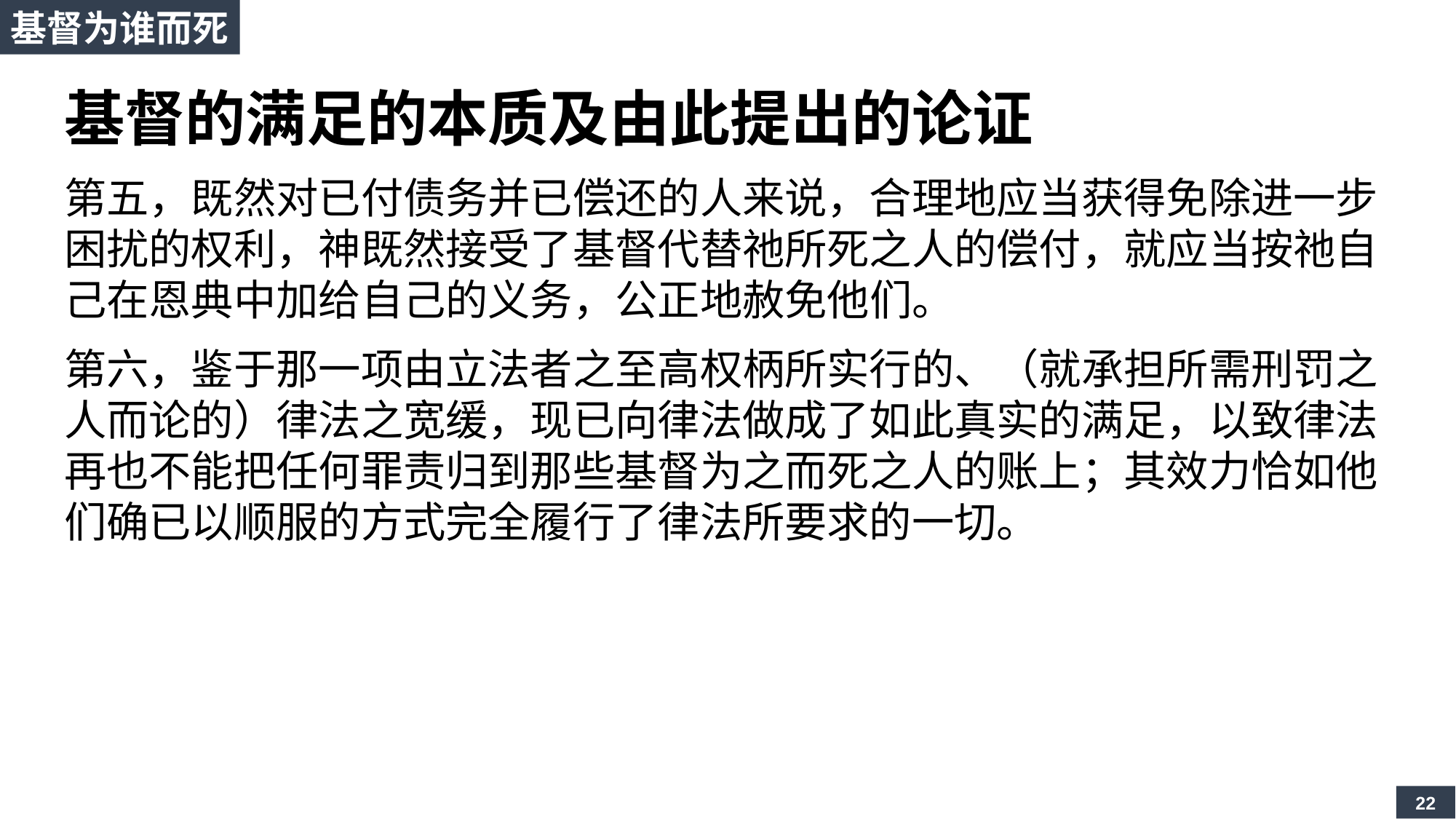

基督为谁而死
基督的满足的本质及由此提出的论证
第五，既然对已付债务并已偿还的人来说，合理地应当获得免除进一步困扰的权利，神既然接受了基督代替祂所死之人的偿付，就应当按祂自己在恩典中加给自己的义务，公正地赦免他们。
第六，鉴于那一项由立法者之至高权柄所实行的、（就承担所需刑罚之人而论的）律法之宽缓，现已向律法做成了如此真实的满足，以致律法再也不能把任何罪责归到那些基督为之而死之人的账上；其效力恰如他们确已以顺服的方式完全履行了律法所要求的一切。
22